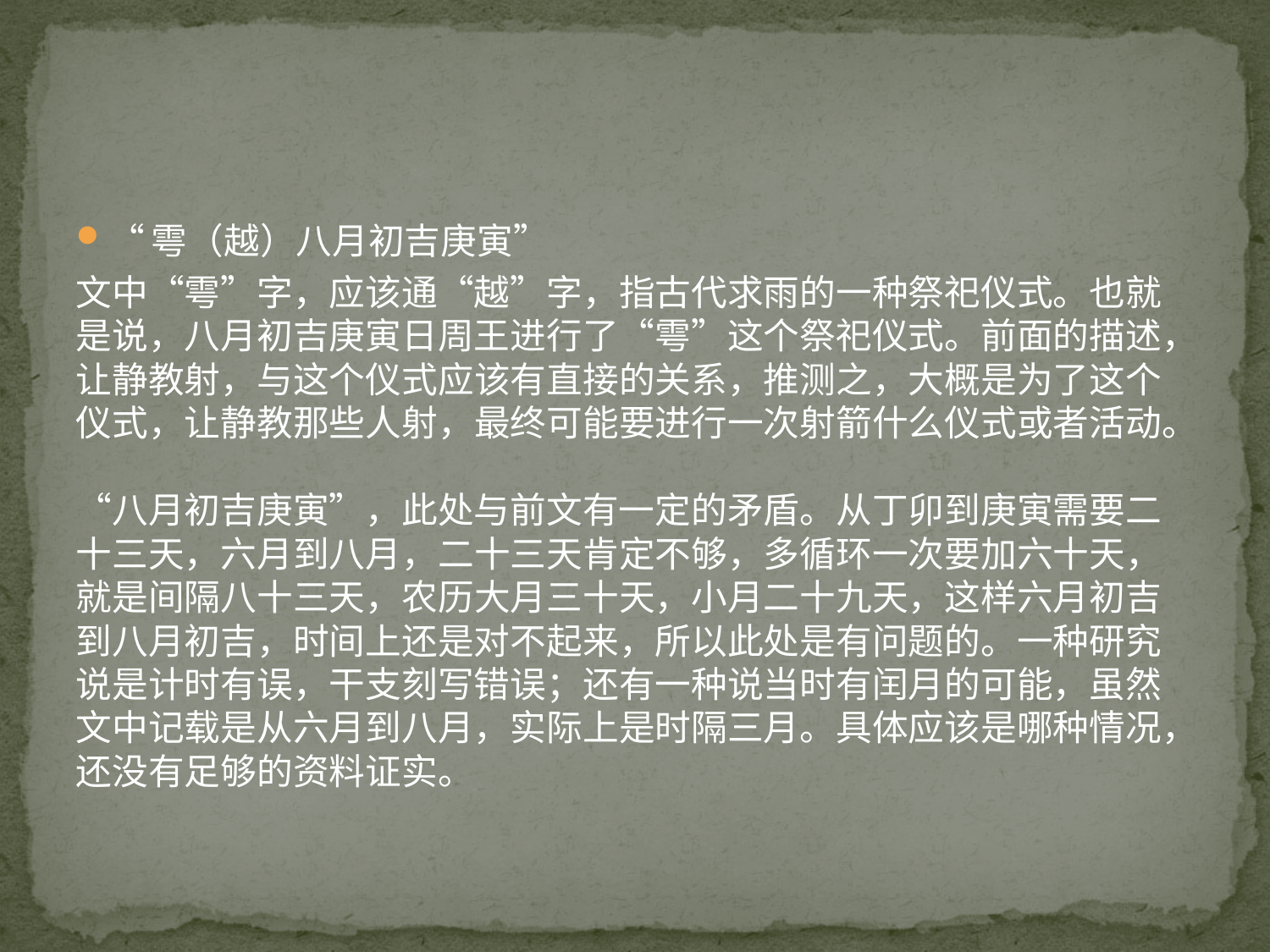

#
“雩（越）八月初吉庚寅”
文中“雩”字，应该通“越”字，指古代求雨的一种祭祀仪式。也就是说，八月初吉庚寅日周王进行了“雩”这个祭祀仪式。前面的描述，让静教射，与这个仪式应该有直接的关系，推测之，大概是为了这个仪式，让静教那些人射，最终可能要进行一次射箭什么仪式或者活动。
“八月初吉庚寅”，此处与前文有一定的矛盾。从丁卯到庚寅需要二十三天，六月到八月，二十三天肯定不够，多循环一次要加六十天，就是间隔八十三天，农历大月三十天，小月二十九天，这样六月初吉到八月初吉，时间上还是对不起来，所以此处是有问题的。一种研究说是计时有误，干支刻写错误；还有一种说当时有闰月的可能，虽然文中记载是从六月到八月，实际上是时隔三月。具体应该是哪种情况，还没有足够的资料证实。